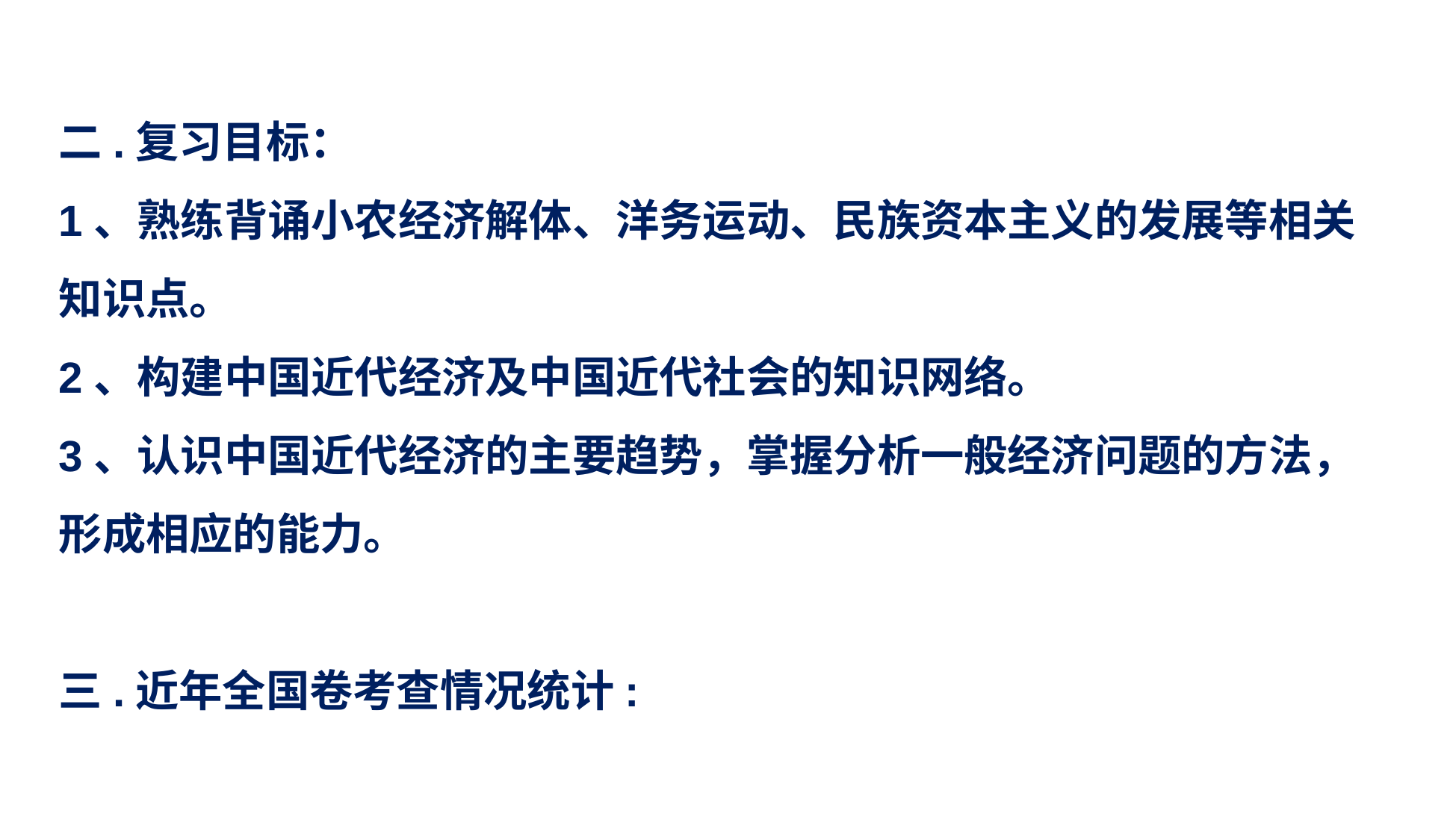

二.复习目标：
1、熟练背诵小农经济解体、洋务运动、民族资本主义的发展等相关知识点。
2、构建中国近代经济及中国近代社会的知识网络。
3、认识中国近代经济的主要趋势，掌握分析一般经济问题的方法，形成相应的能力。

三.近年全国卷考查情况统计: